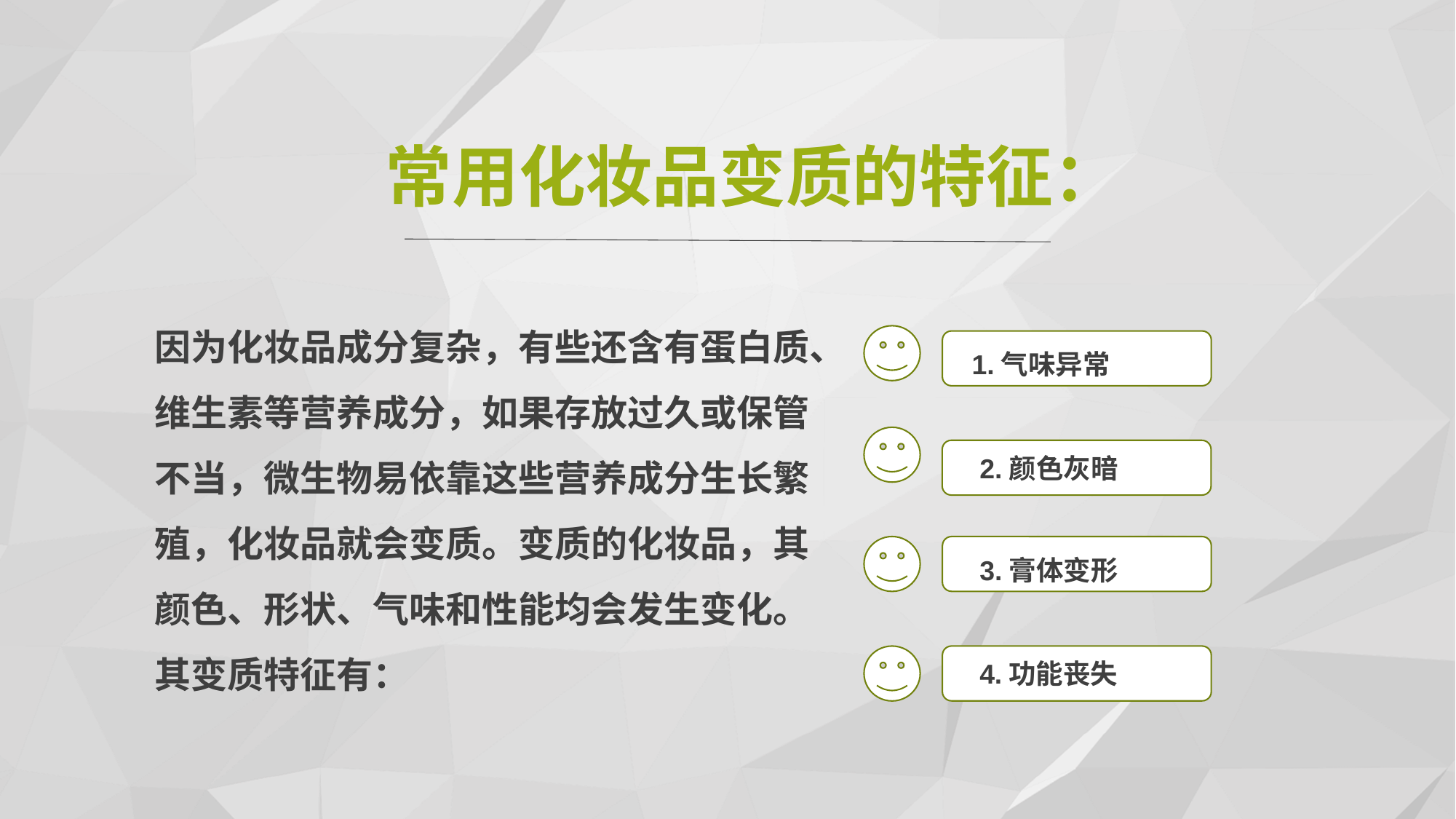

常用化妆品变质的特征：
因为化妆品成分复杂，有些还含有蛋白质、维生素等营养成分，如果存放过久或保管不当，微生物易依靠这些营养成分生长繁殖，化妆品就会变质。变质的化妆品，其颜色、形状、气味和性能均会发生变化。其变质特征有：

1.气味异常

2.颜色灰暗

3.膏体变形

4.功能丧失